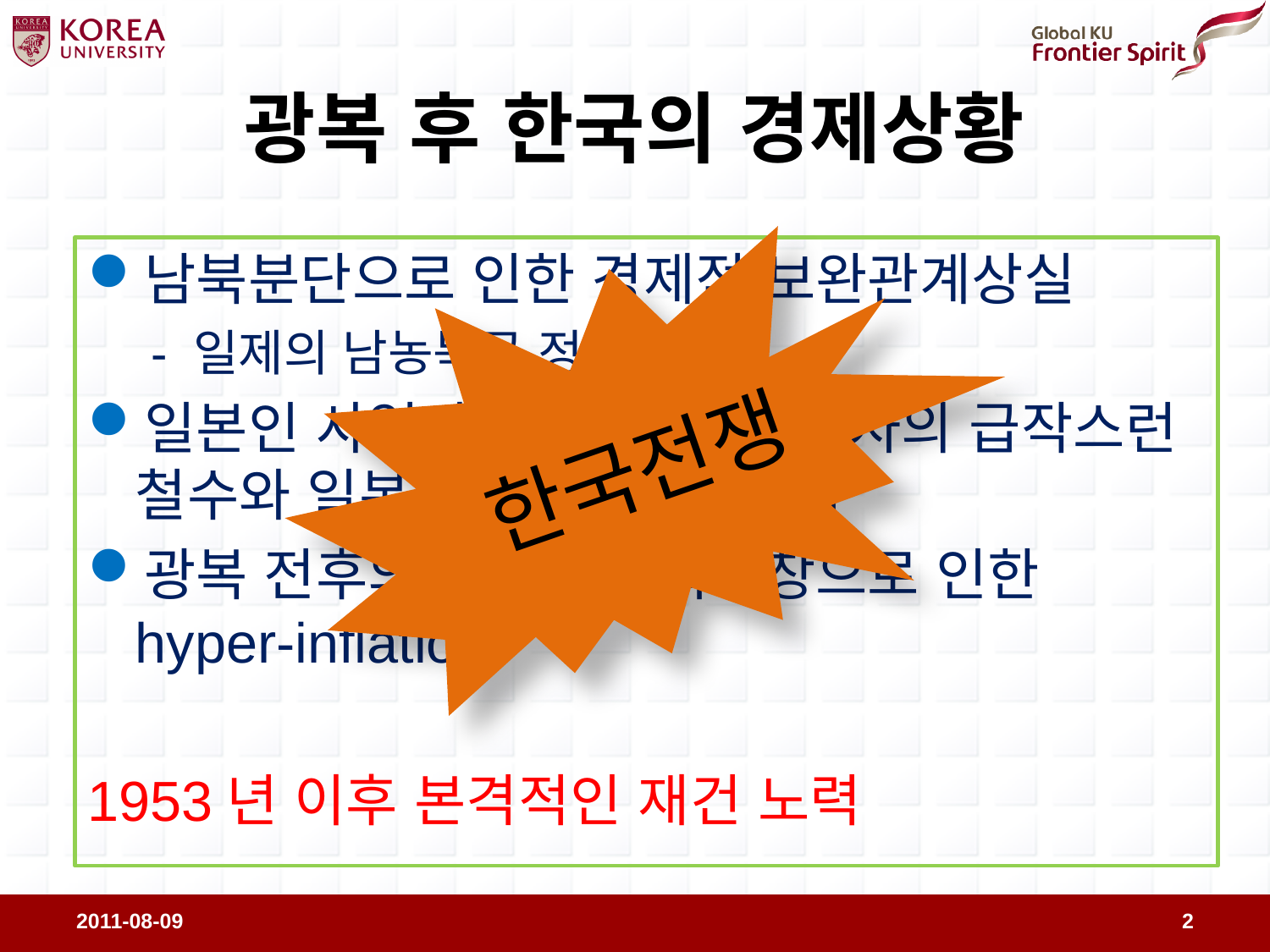

# 광복 후 한국의 경제상황

 한국전쟁
남북분단으로 인한 경제적 보완관계상실
- 일제의 남농북공 정책
일본인 사업가, 기술자, 관리자의 급작스런 철수와 일본경제로부터의 결별
광복 전후의 급격한 통화팽창으로 인한 hyper-inflation

1953년 이후 본격적인 재건 노력
2011-08-09
2